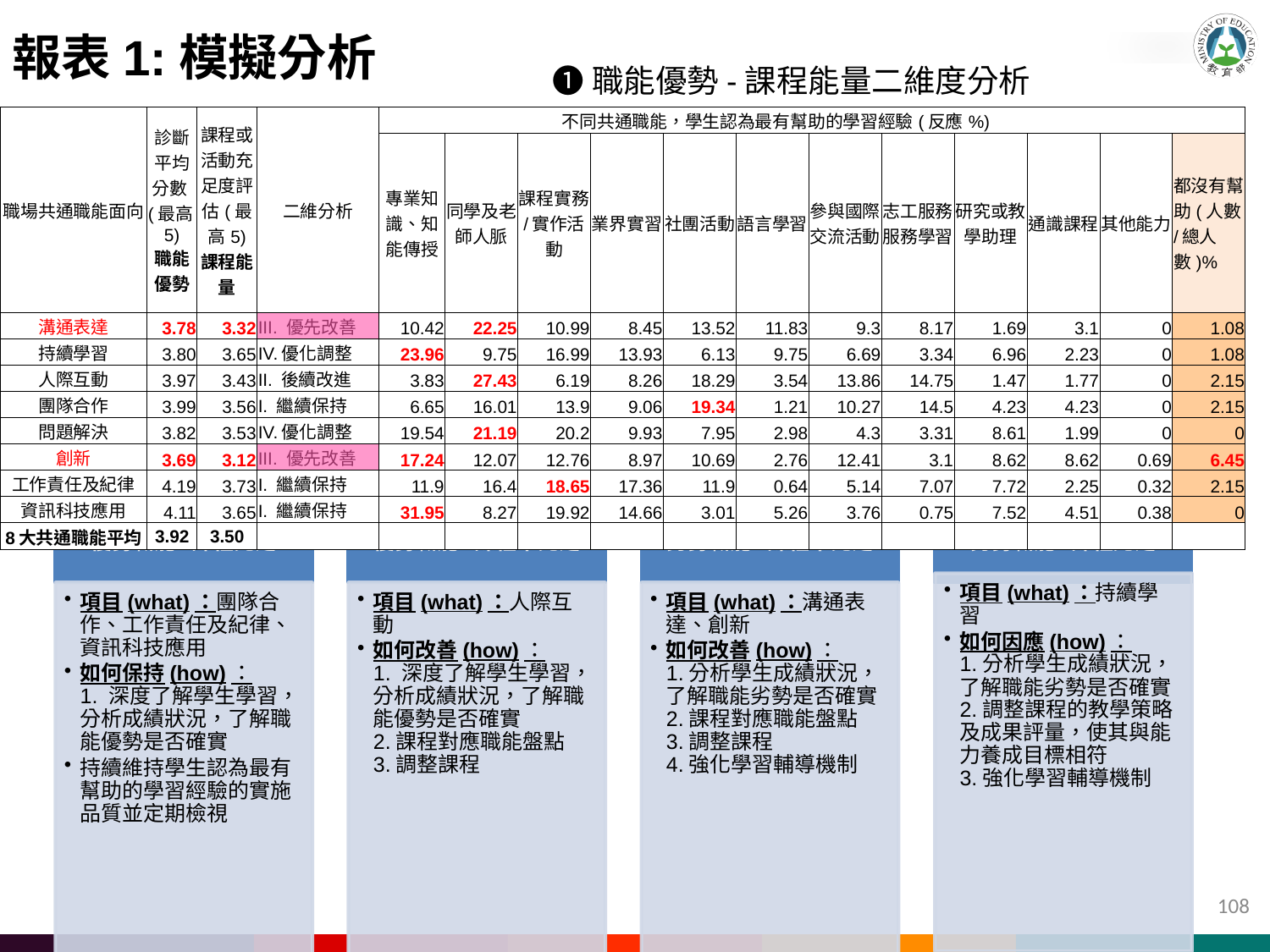

報表1:模擬分析
❶職能優勢-課程能量二維度分析
| 職場共通職能面向 | 診斷平均分數(最高5) 職能優勢 | 課程或活動充足度評估(最高5) 課程能量 | 二維分析 | 不同共通職能，學生認為最有幫助的學習經驗(反應%) |  |  |  |  |  |  |  |  |  |  |  |
| --- | --- | --- | --- | --- | --- | --- | --- | --- | --- | --- | --- | --- | --- | --- | --- |
|  |  |  |  | 專業知識、知能傳授 | 同學及老師人脈 | 課程實務/實作活動 | 業界實習 | 社團活動 | 語言學習 | 參與國際交流活動 | 志工服務服務學習 | 研究或教學助理 | 通識課程 | 其他能力 | 都沒有幫助(人數/總人數)% |
| 溝通表達 | 3.78 | 3.32 | III. 優先改善 | 10.42 | 22.25 | 10.99 | 8.45 | 13.52 | 11.83 | 9.3 | 8.17 | 1.69 | 3.1 | 0 | 1.08 |
| 持續學習 | 3.80 | 3.65 | IV.優化調整 | 23.96 | 9.75 | 16.99 | 13.93 | 6.13 | 9.75 | 6.69 | 3.34 | 6.96 | 2.23 | 0 | 1.08 |
| 人際互動 | 3.97 | 3.43 | II. 後續改進 | 3.83 | 27.43 | 6.19 | 8.26 | 18.29 | 3.54 | 13.86 | 14.75 | 1.47 | 1.77 | 0 | 2.15 |
| 團隊合作 | 3.99 | 3.56 | I. 繼續保持 | 6.65 | 16.01 | 13.9 | 9.06 | 19.34 | 1.21 | 10.27 | 14.5 | 4.23 | 4.23 | 0 | 2.15 |
| 問題解決 | 3.82 | 3.53 | IV.優化調整 | 19.54 | 21.19 | 20.2 | 9.93 | 7.95 | 2.98 | 4.3 | 3.31 | 8.61 | 1.99 | 0 | 0 |
| 創新 | 3.69 | 3.12 | III. 優先改善 | 17.24 | 12.07 | 12.76 | 8.97 | 10.69 | 2.76 | 12.41 | 3.1 | 8.62 | 8.62 | 0.69 | 6.45 |
| 工作責任及紀律 | 4.19 | 3.73 | I. 繼續保持 | 11.9 | 16.4 | 18.65 | 17.36 | 11.9 | 0.64 | 5.14 | 7.07 | 7.72 | 2.25 | 0.32 | 2.15 |
| 資訊科技應用 | 4.11 | 3.65 | I. 繼續保持 | 31.95 | 8.27 | 19.92 | 14.66 | 3.01 | 5.26 | 3.76 | 0.75 | 7.52 | 4.51 | 0.38 | 0 |
| 8大共通職能平均 | 3.92 | 3.50 |  |  |  |  |  |  |  |  |  |  |  |  |  |
I. 繼續保持
優勢職能/課程充足
項目(what)：團隊合作、工作責任及紀律、資訊科技應用
如何保持(how)：
1. 深度了解學生學習，分析成績狀況，了解職能優勢是否確實
持續維持學生認為最有幫助的學習經驗的實施品質並定期檢視
II. 後續改善
優勢職能/課程不充足
項目(what)：人際互動
如何改善(how)：
1. 深度了解學生學習，分析成績狀況，了解職能優勢是否確實
2.課程對應職能盤點
3.調整課程
III. 優先改善
劣勢職能/課程不充足
項目(what)：溝通表達、創新
如何改善(how)：
1.分析學生成績狀況，了解職能劣勢是否確實
2.課程對應職能盤點
3.調整課程
4.強化學習輔導機制
IV. 優化調整
劣勢職能/課程充足
項目(what)：持續學習
如何因應(how)：
1.分析學生成績狀況，了解職能劣勢是否確實
2.調整課程的教學策略及成果評量，使其與能力養成目標相符
3.強化學習輔導機制
108